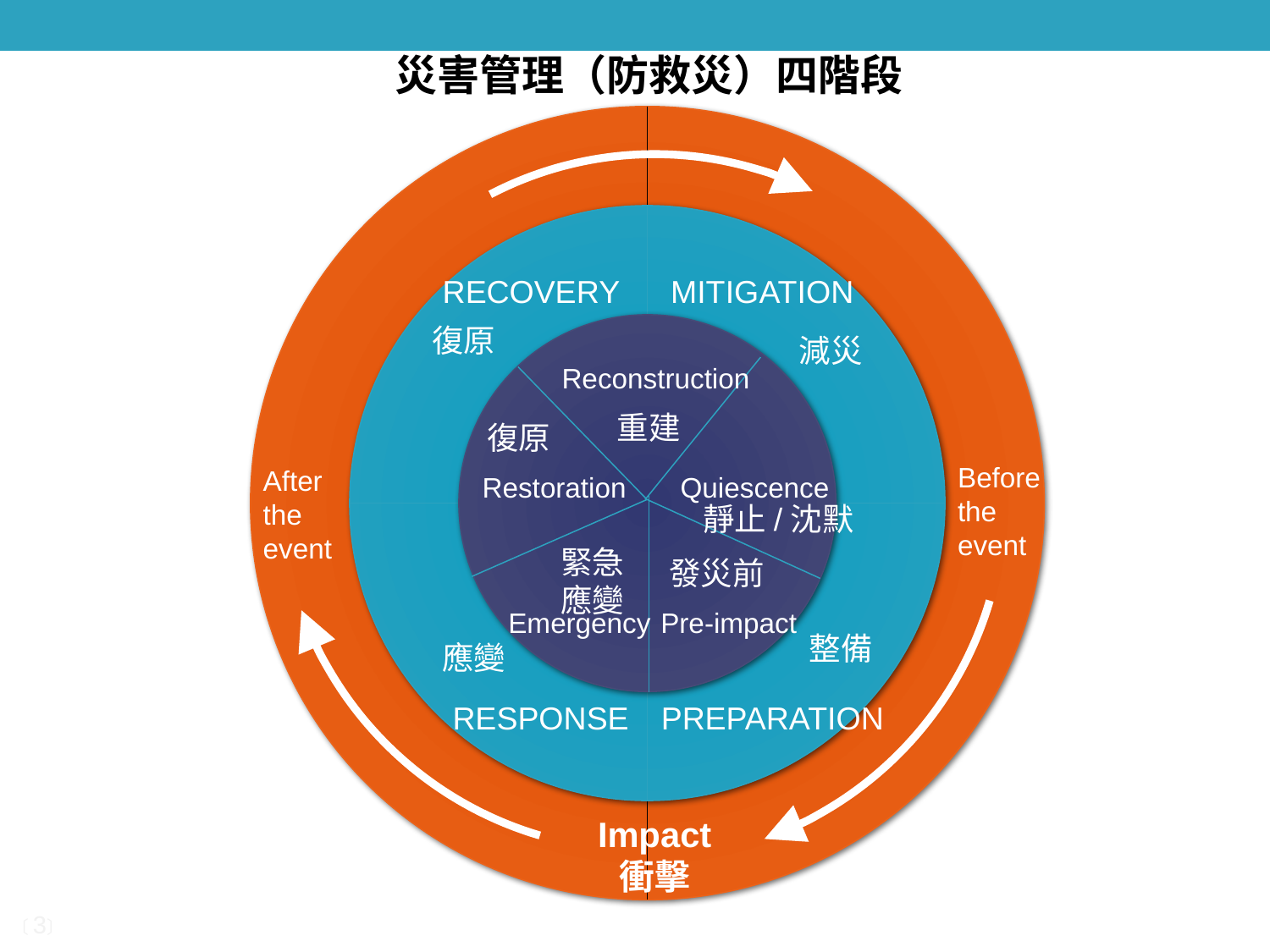

災害管理（防救災）四階段

RECOVERY
MITIGATION
復原

減災
Reconstruction

Before the event
After the event
Restoration
Quiescence
靜止/沈默

Emergency
Pre-impact
整備
應變
RESPONSE
PREPARATION
Impact
衝擊
重建
復原
緊急應變
發災前